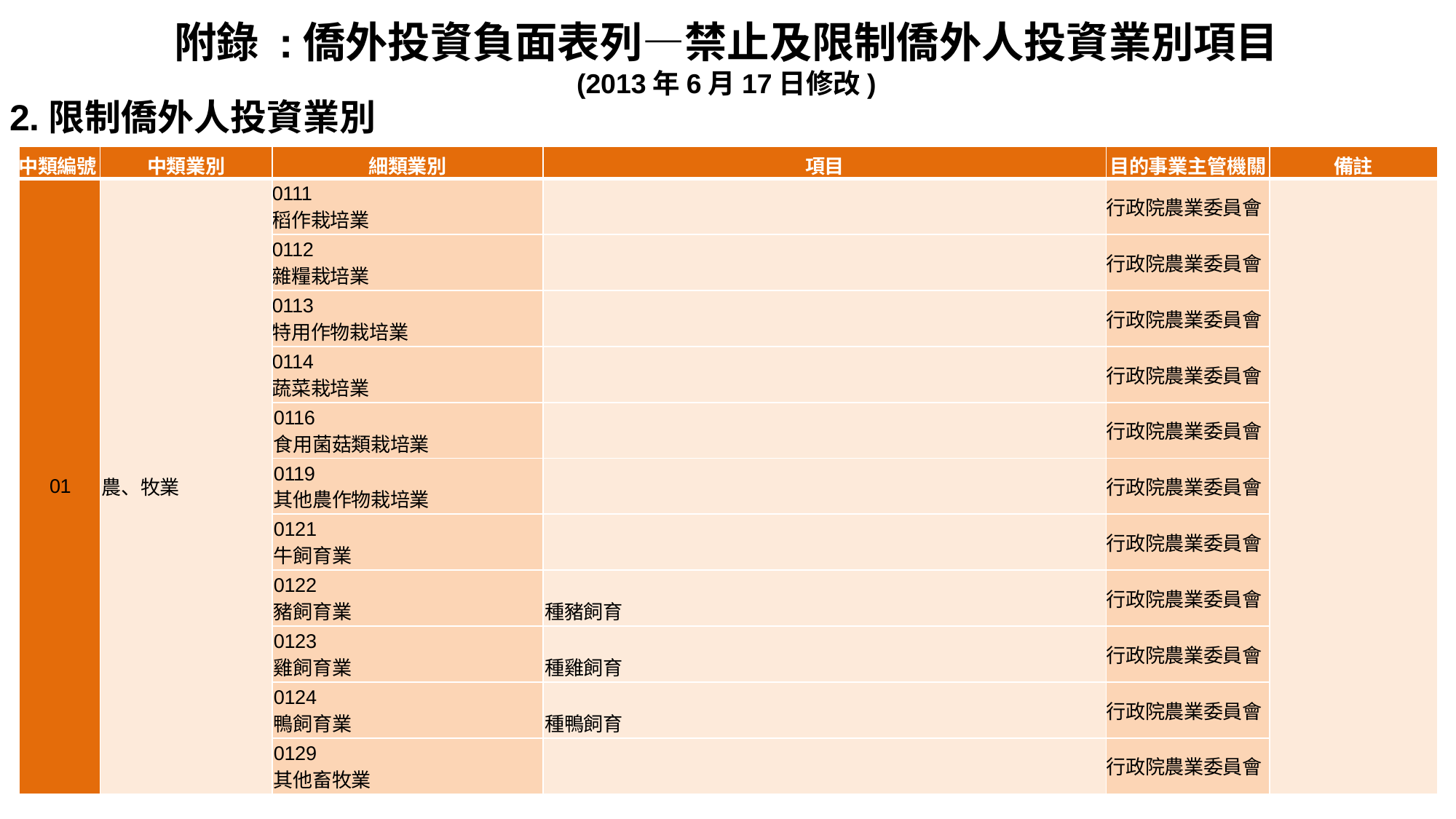

附錄 :僑外投資負面表列—禁止及限制僑外人投資業別項目
(2013年6月17日修改)
2.限制僑外人投資業別
| 中類編號 | 中類業別 | 細類業別 | 項目 | 目的事業主管機關 | 備註 |
| --- | --- | --- | --- | --- | --- |
| 01 | 農、牧業 | 0111 稻作栽培業 |  | 行政院農業委員會 |  |
|  |  | 0112 雜糧栽培業 |  | 行政院農業委員會 |  |
|  |  | 0113 特用作物栽培業 |  | 行政院農業委員會 |  |
|  |  | 0114 蔬菜栽培業 |  | 行政院農業委員會 |  |
|  |  | 0116 食用菌菇類栽培業 |  | 行政院農業委員會 |  |
|  |  | 0119 其他農作物栽培業 |  | 行政院農業委員會 |  |
|  |  | 0121 牛飼育業 |  | 行政院農業委員會 |  |
|  |  | 0122 豬飼育業 | 種豬飼育 | 行政院農業委員會 |  |
|  |  | 0123 雞飼育業 | 種雞飼育 | 行政院農業委員會 |  |
|  |  | 0124 鴨飼育業 | 種鴨飼育 | 行政院農業委員會 |  |
|  |  | 0129 其他畜牧業 |  | 行政院農業委員會 |  |
50